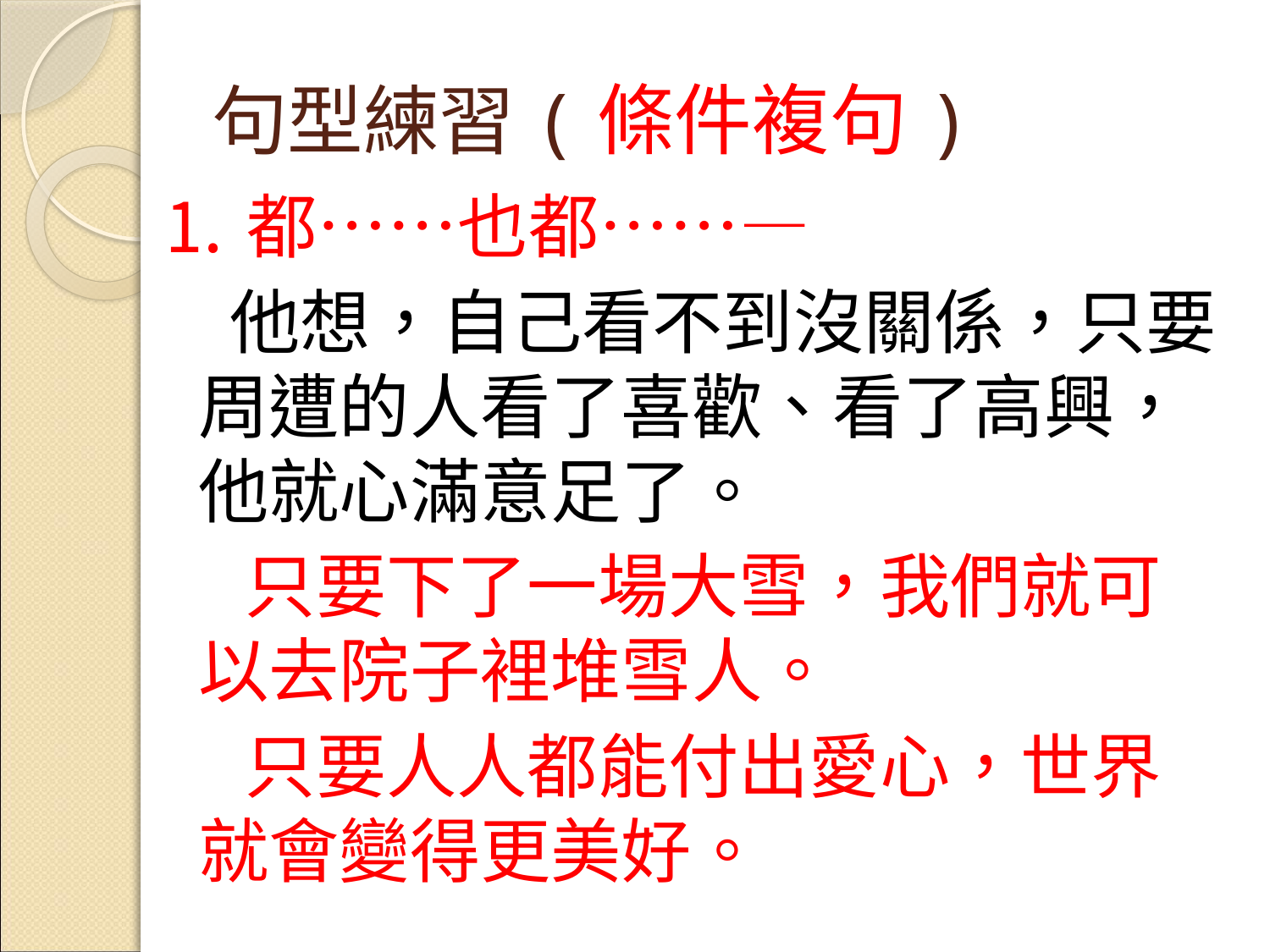

句型練習(條件複句)
⒈都……也都……—
　他想，自己看不到沒關係，只要周遭的人看了喜歡、看了高興，他就心滿意足了。
　 只要下了一場大雪，我們就可以去院子裡堆雪人。
　 只要人人都能付出愛心，世界就會變得更美好。